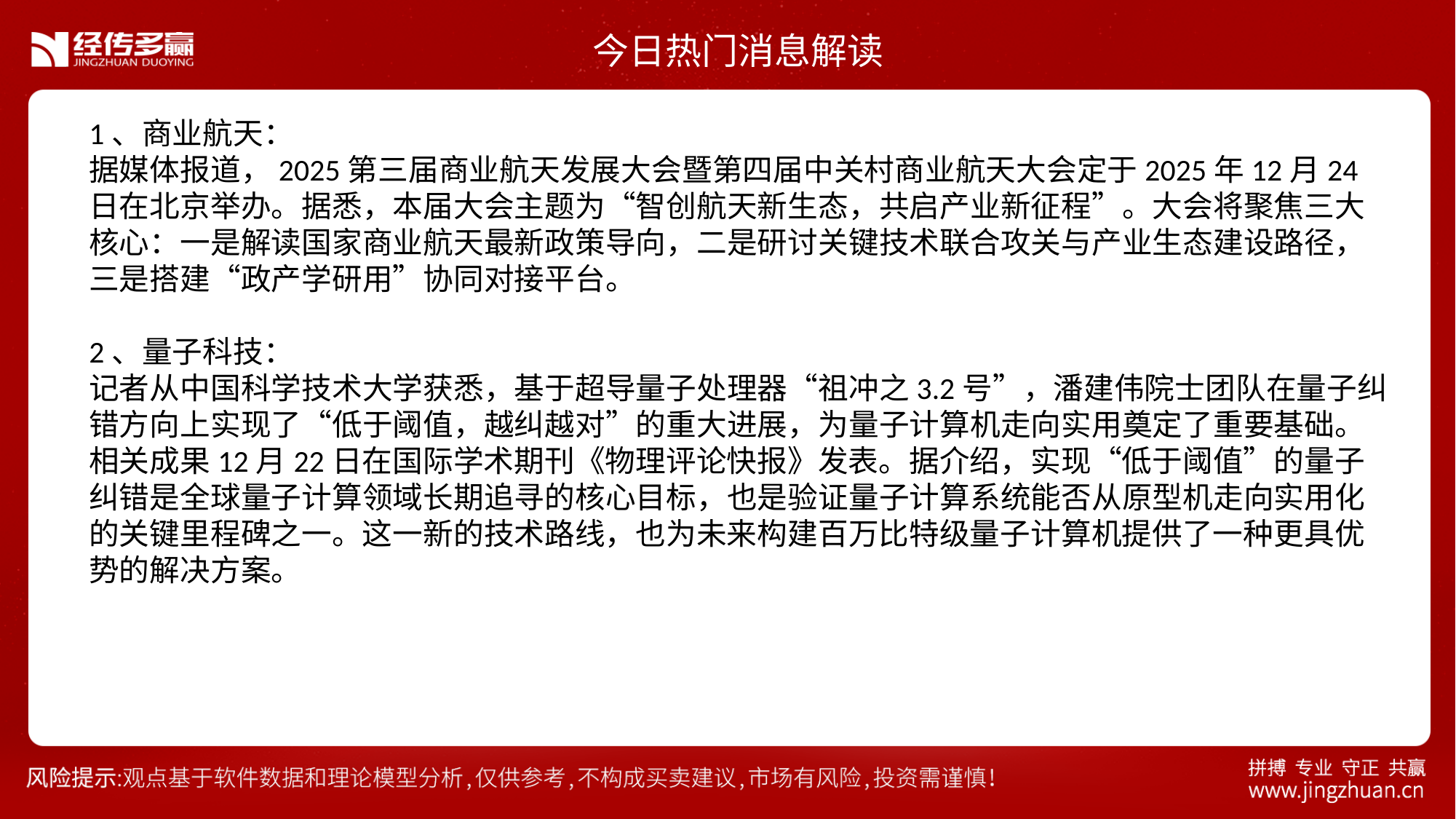

今日热门消息解读
1、商业航天：
据媒体报道，2025第三届商业航天发展大会暨第四届中关村商业航天大会定于2025年12月24日在北京举办。据悉，本届大会主题为“智创航天新生态，共启产业新征程”。大会将聚焦三大核心：一是解读国家商业航天最新政策导向，二是研讨关键技术联合攻关与产业生态建设路径，三是搭建“政产学研用”协同对接平台。

2、量子科技：
记者从中国科学技术大学获悉，基于超导量子处理器“祖冲之3.2号”，潘建伟院士团队在量子纠错方向上实现了“低于阈值，越纠越对”的重大进展，为量子计算机走向实用奠定了重要基础。相关成果12月22日在国际学术期刊《物理评论快报》发表。据介绍，实现“低于阈值”的量子纠错是全球量子计算领域长期追寻的核心目标，也是验证量子计算系统能否从原型机走向实用化的关键里程碑之一。这一新的技术路线，也为未来构建百万比特级量子计算机提供了一种更具优势的解决方案。